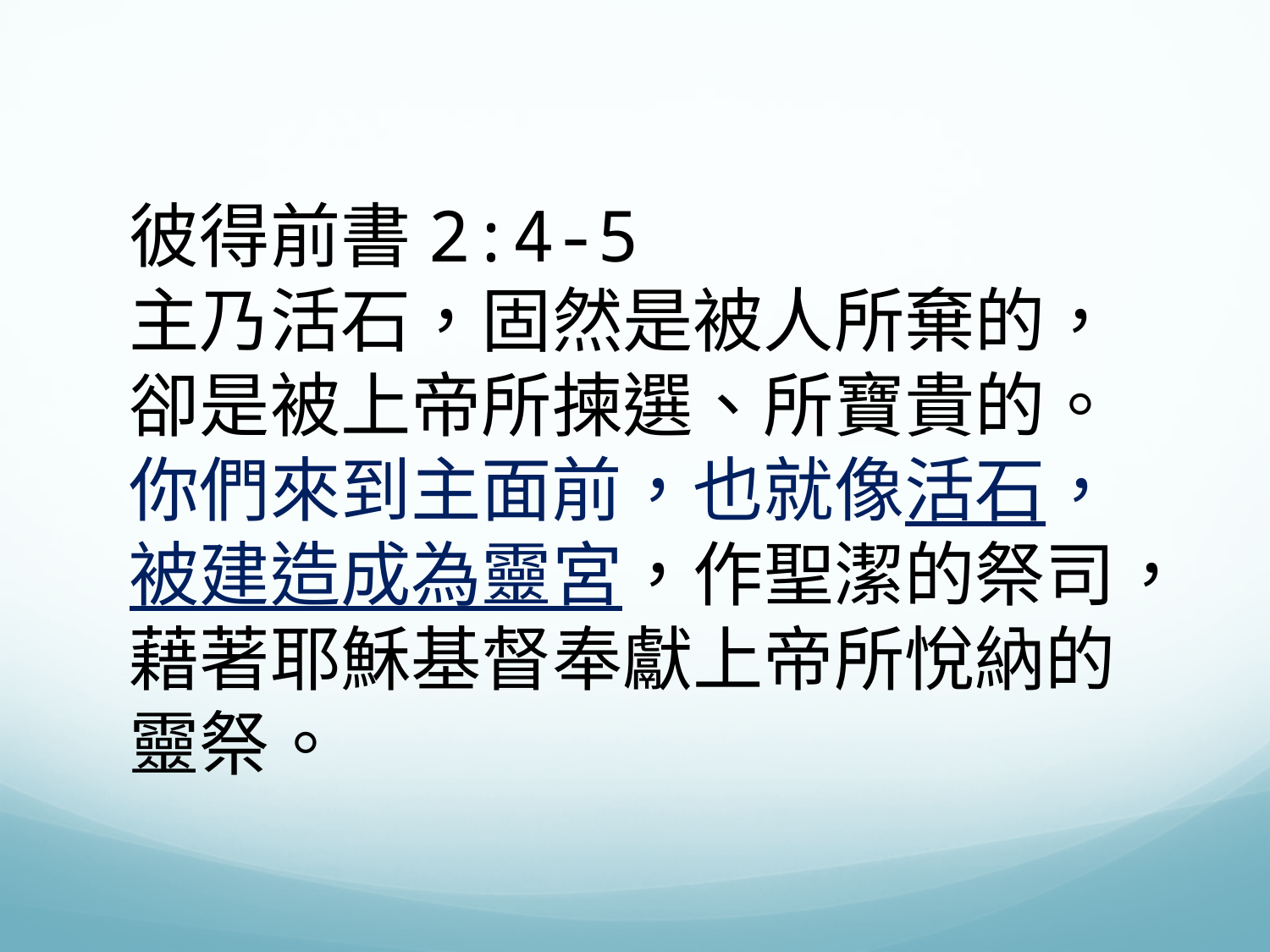

彼得前書2:4-5
主乃活石，固然是被人所棄的，卻是被上帝所揀選、所寶貴的。你們來到主面前，也就像活石，被建造成為靈宮，作聖潔的祭司，藉著耶穌基督奉獻上帝所悅納的靈祭。